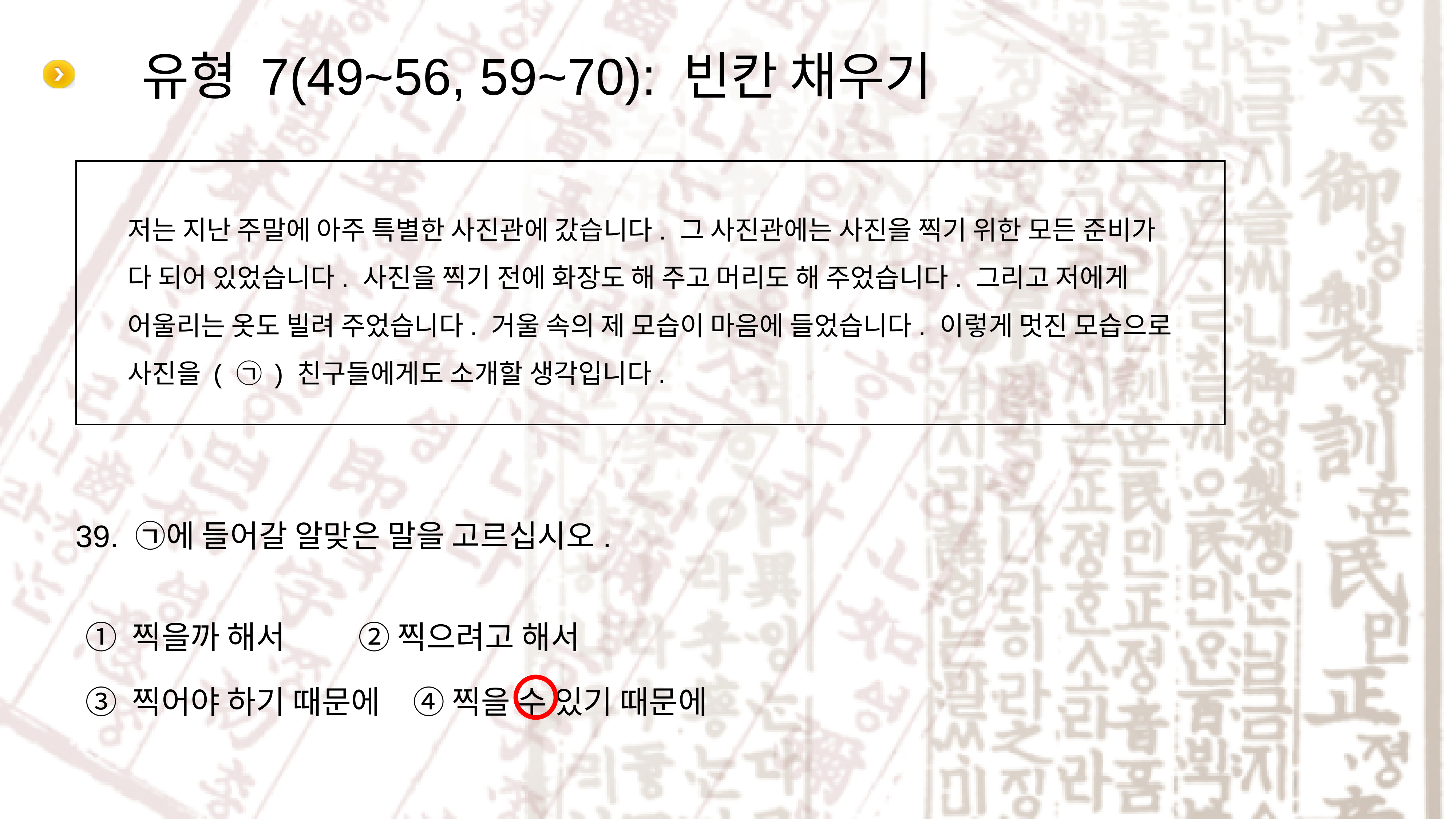

# 유형 7(49~56, 59~70): 빈칸 채우기
저는 지난 주말에 아주 특별한 사진관에 갔습니다. 그 사진관에는 사진을 찍기 위한 모든 준비가 다 되어 있었습니다. 사진을 찍기 전에 화장도 해 주고 머리도 해 주었습니다. 그리고 저에게 어울리는 옷도 빌려 주었습니다. 거울 속의 제 모습이 마음에 들었습니다. 이렇게 멋진 모습으로 사진을 ( ㉠ ) 친구들에게도 소개할 생각입니다.

① 찍을까 해서 		② 찍으려고 해서
③ 찍어야 하기 때문에 	④ 찍을 수 있기 때문에
39. ㉠에 들어갈 알맞은 말을 고르십시오.